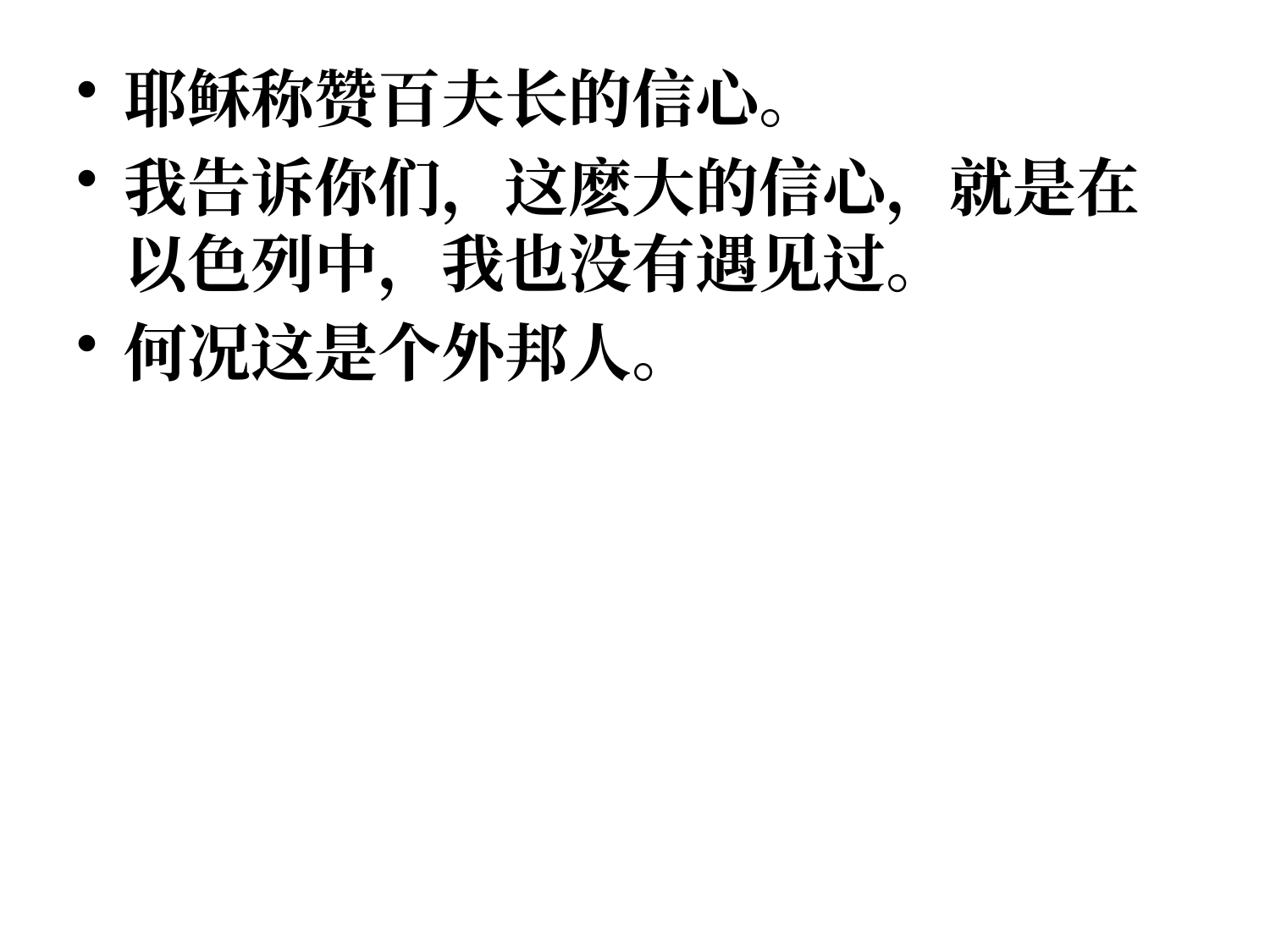

耶稣称赞百夫长的信心。
我告诉你们，这麽大的信心，就是在以色列中，我也没有遇见过。
何况这是个外邦人。